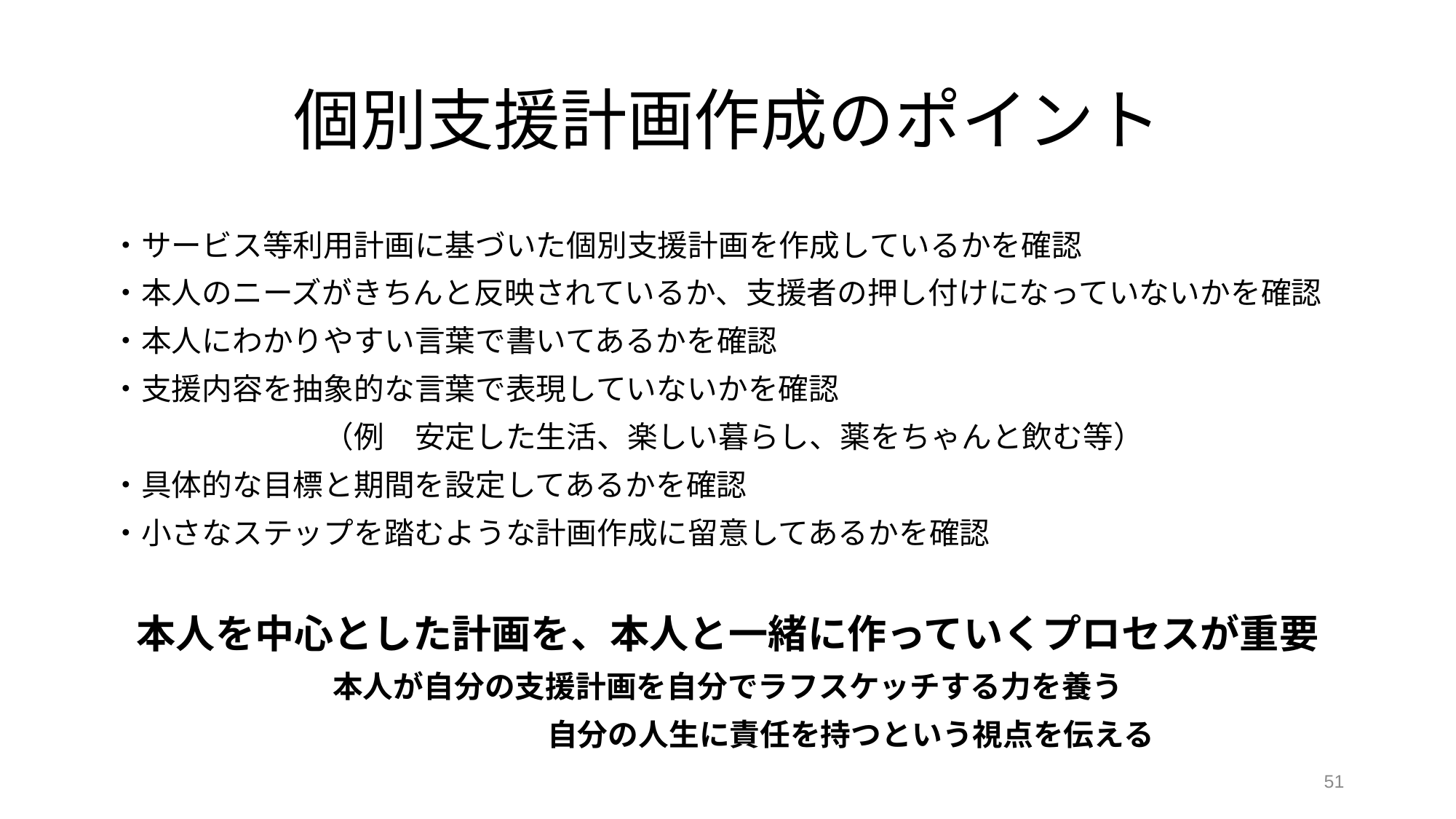

# 個別支援計画作成のポイント

・サービス等利用計画に基づいた個別支援計画を作成しているかを確認
・本人のニーズがきちんと反映されているか、支援者の押し付けになっていないかを確認
・本人にわかりやすい言葉で書いてあるかを確認
・支援内容を抽象的な言葉で表現していないかを確認
　　　　　　　（例　安定した生活、楽しい暮らし、薬をちゃんと飲む等）
・具体的な目標と期間を設定してあるかを確認
・小さなステップを踏むような計画作成に留意してあるかを確認

本人を中心とした計画を、本人と一緒に作っていくプロセスが重要
本人が自分の支援計画を自分でラフスケッチする力を養う
　　　　  　　   　　　　　　　 自分の人生に責任を持つという視点を伝える
51